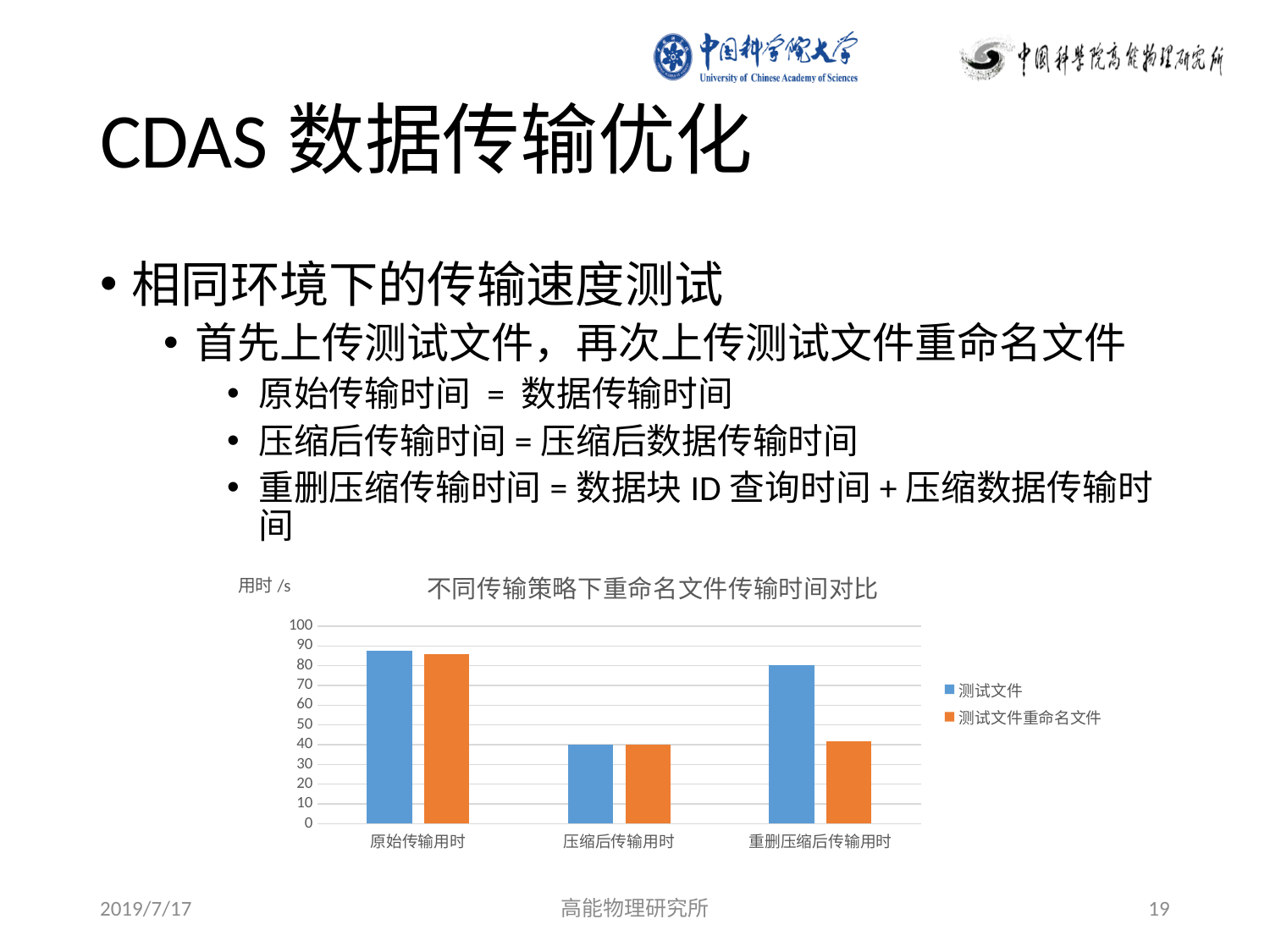

# CDAS数据传输优化
相同环境下的传输速度测试
首先上传测试文件，再次上传测试文件重命名文件
原始传输时间 = 数据传输时间
压缩后传输时间=压缩后数据传输时间
重删压缩传输时间=数据块ID查询时间+压缩数据传输时间

### Chart: 不同传输策略下重命名文件传输时间对比

| Category | 测试文件 | 测试文件重命名文件 |
|---|---|---|
| 原始传输用时 | 87.419334 | 85.694977 |
| 压缩后传输用时 | 39.97 | 40.05 |
| 重删压缩后传输用时 | 80.3 | 41.9 |
2019/7/17
高能物理研究所
19